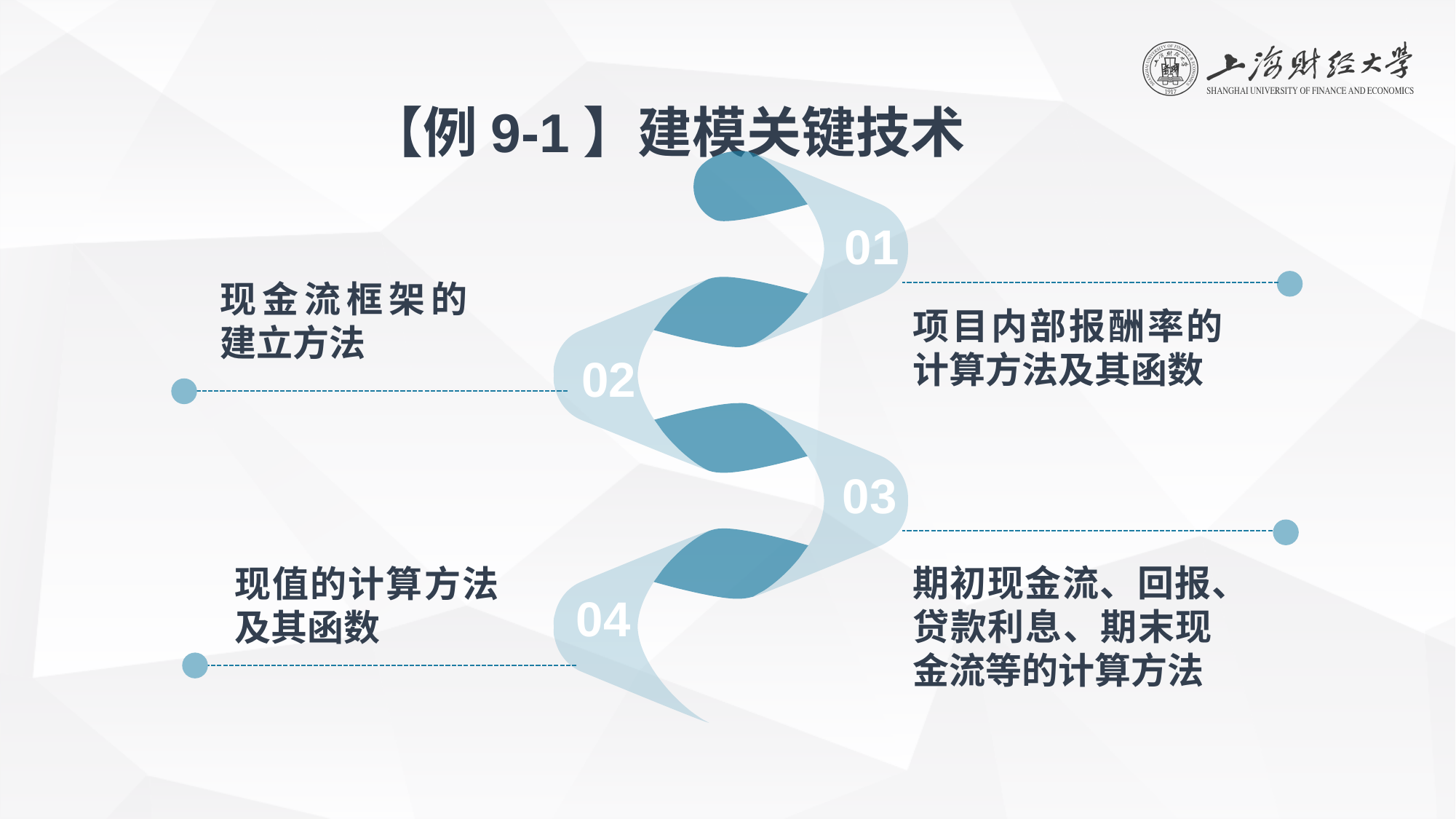

【例9-1】建模关键技术

01
现金流框架的建立方法

项目内部报酬率的计算方法及其函数
02

03

期初现金流、回报、贷款利息、期末现金流等的计算方法
现值的计算方法及其函数
04